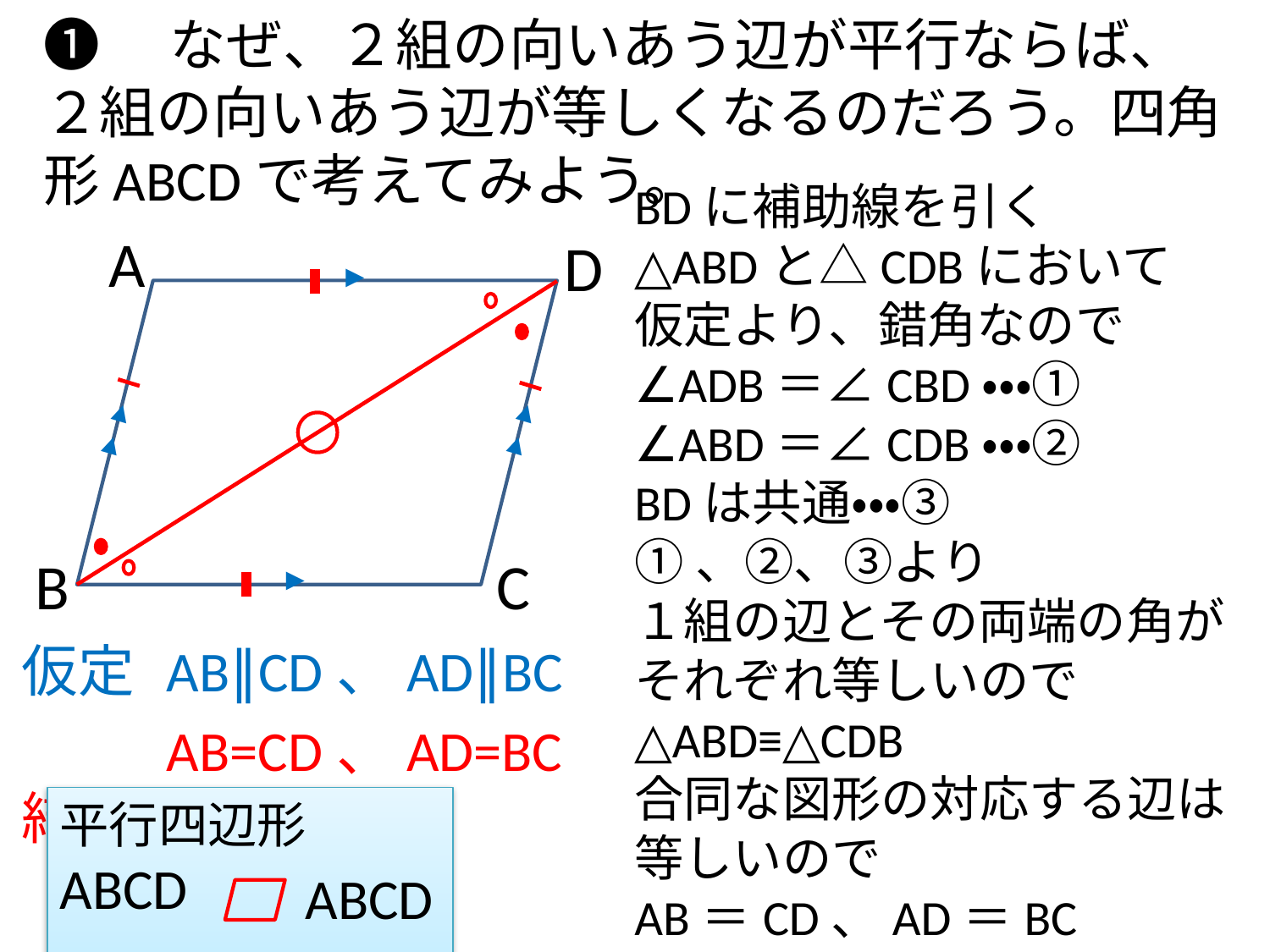

# ❶　なぜ、２組の向いあう辺が平行ならば、２組の向いあう辺が等しくなるのだろう。四角形ABCDで考えてみよう。
BDに補助線を引く
△ABDと△CDBにおいて
仮定より、錯角なので
∠ADB＝∠CBD・・・①
∠ABD＝∠CDB・・・②
BDは共通・・・③
①、②、③より
１組の辺とその両端の角がそれぞれ等しいので
△ABD≡△CDB
合同な図形の対応する辺は等しいので
AB＝CD、AD＝BC
A
D
▼

▼
▼
▼
▼

B

C
▼

AB∥CD、AD∥BC
仮定
結論
AB=CD、AD=BC
平行四辺形ABCD

ABCD